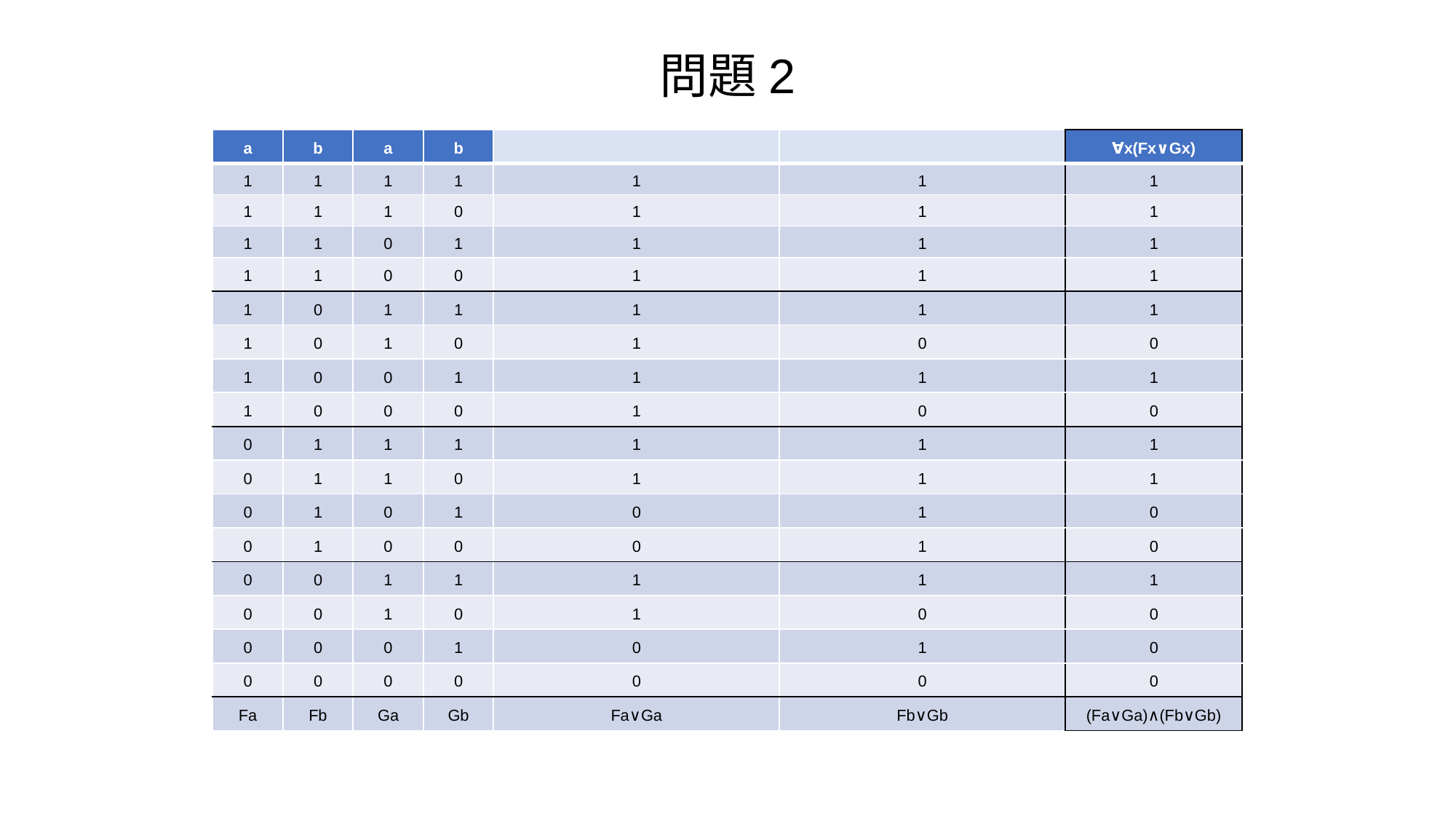

問題2
| a | b | a | b |  |  | ∀x(Fx∨Gx) |
| --- | --- | --- | --- | --- | --- | --- |
| 1 | 1 | 1 | 1 | 1 | 1 | 1 |
| 1 | 1 | 1 | 0 | 1 | 1 | 1 |
| 1 | 1 | 0 | 1 | 1 | 1 | 1 |
| 1 | 1 | 0 | 0 | 1 | 1 | 1 |
| 1 | 0 | 1 | 1 | 1 | 1 | 1 |
| 1 | 0 | 1 | 0 | 1 | 0 | 0 |
| 1 | 0 | 0 | 1 | 1 | 1 | 1 |
| 1 | 0 | 0 | 0 | 1 | 0 | 0 |
| 0 | 1 | 1 | 1 | 1 | 1 | 1 |
| 0 | 1 | 1 | 0 | 1 | 1 | 1 |
| 0 | 1 | 0 | 1 | 0 | 1 | 0 |
| 0 | 1 | 0 | 0 | 0 | 1 | 0 |
| 0 | 0 | 1 | 1 | 1 | 1 | 1 |
| 0 | 0 | 1 | 0 | 1 | 0 | 0 |
| 0 | 0 | 0 | 1 | 0 | 1 | 0 |
| 0 | 0 | 0 | 0 | 0 | 0 | 0 |
| Fa | Fb | Ga | Gb | Fa∨Ga | Fb∨Gb | (Fa∨Ga)∧(Fb∨Gb) |